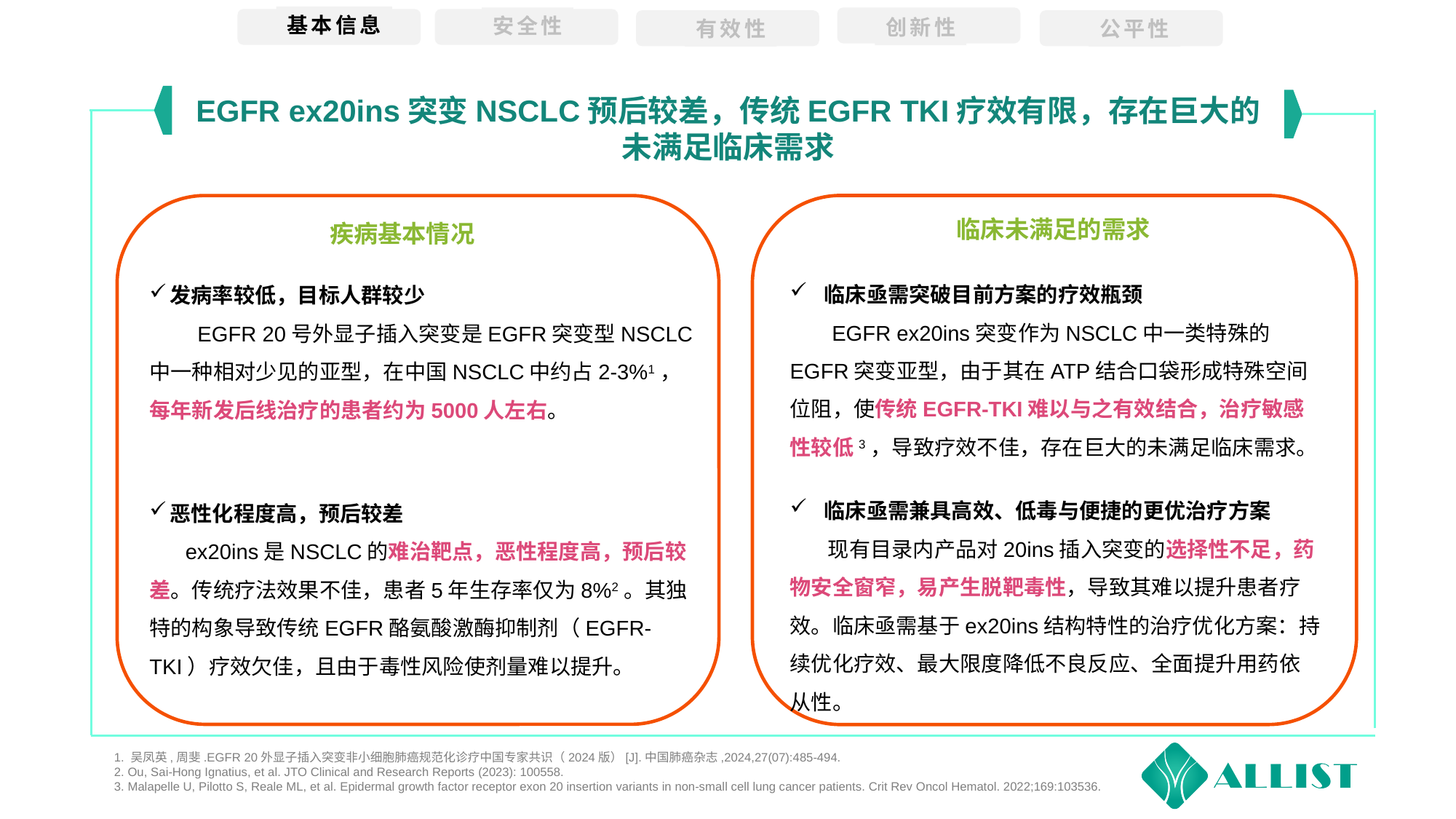

基本信息

安全性

创新性

有效性
公平性
EGFR ex20ins突变NSCLC预后较差，传统EGFR TKI疗效有限，存在巨大的未满足临床需求

临床未满足的需求
疾病基本情况
发病率较低，目标人群较少
        EGFR 20号外显子插入突变是EGFR突变型NSCLC中一种相对少见的亚型，在中国NSCLC中约占2-3%1，每年新发后线治疗的患者约为5000人左右。

恶性化程度高，预后较差
      ex20ins是NSCLC的难治靶点，恶性程度高，预后较差。传统疗法效果不佳，患者5年生存率仅为8%2。其独特的构象导致传统EGFR酪氨酸激酶抑制剂（EGFR-TKI）疗效欠佳，且由于毒性风险使剂量难以提升。

临床亟需突破目前方案的疗效瓶颈
       EGFR ex20ins突变作为NSCLC中一类特殊的EGFR突变亚型，由于其在ATP结合口袋形成特殊空间位阻，使传统EGFR-TKI难以与之有效结合，治疗敏感性较低3，导致疗效不佳，存在巨大的未满足临床需求。

临床亟需兼具高效、低毒与便捷的更优治疗方案
       现有目录内产品对20ins插入突变的选择性不足，药物安全窗窄，易产生脱靶毒性，导致其难以提升患者疗效。临床亟需基于ex20ins结构特性的治疗优化方案：持续优化疗效、最大限度降低不良反应、全面提升用药依从性。
1. 吴凤英,周斐.EGFR 20外显子插入突变非小细胞肺癌规范化诊疗中国专家共识（2024版）[J].中国肺癌杂志,2024,27(07):485-494.
2. Ou, Sai-Hong Ignatius, et al. JTO Clinical and Research Reports (2023): 100558.
3. Malapelle U, Pilotto S, Reale ML, et al. Epidermal growth factor receptor exon 20 insertion variants in non-small cell lung cancer patients. Crit Rev Oncol Hematol. 2022;169:103536.